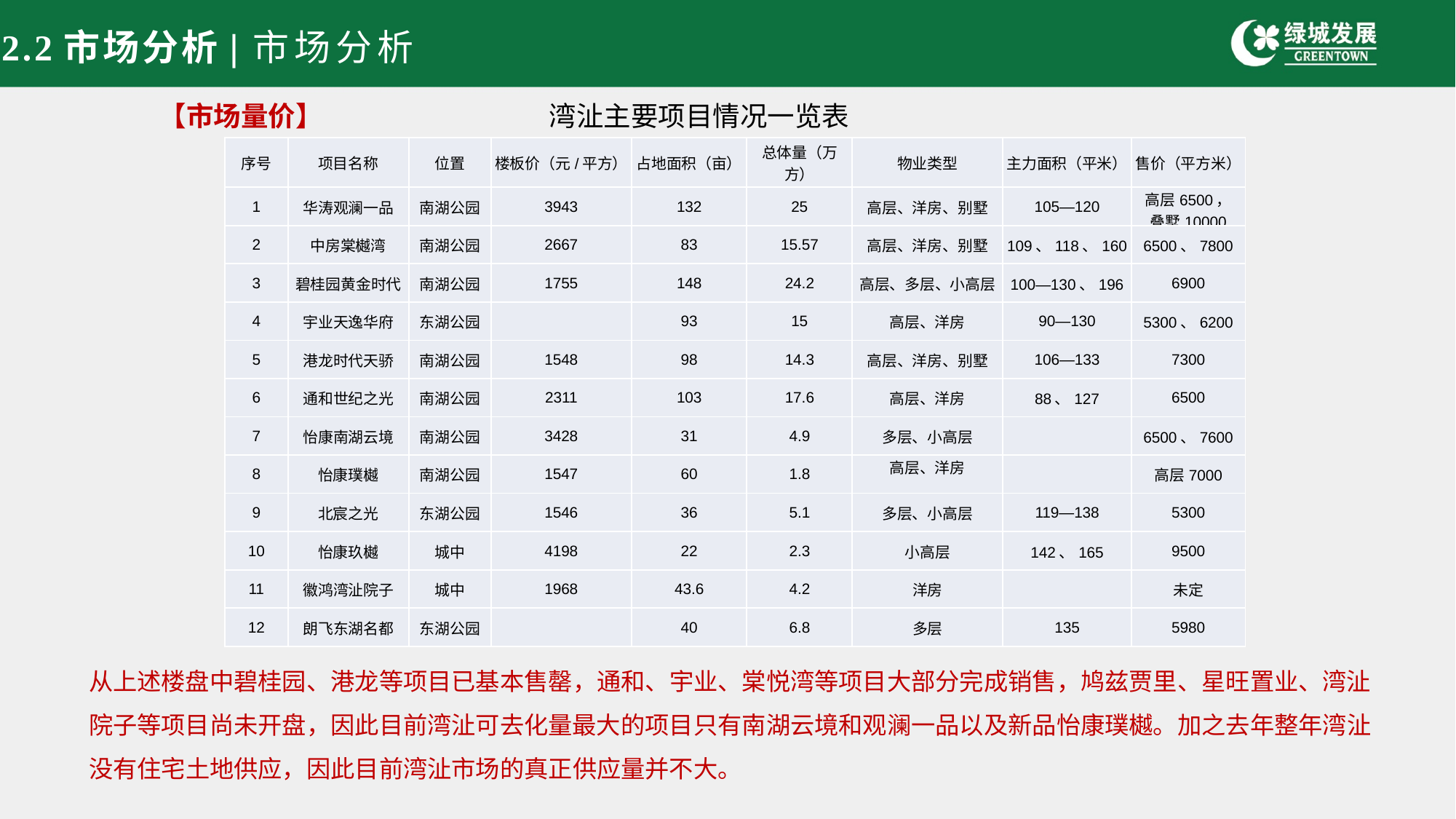

2.2市场分析|市场分析
【市场量价】
湾沚主要项目情况一览表
| 序号 | 项目名称 | 位置 | 楼板价（元/平方） | 占地面积（亩） | 总体量（万方） | 物业类型 | 主力面积（平米） | 售价（平方米） |
| --- | --- | --- | --- | --- | --- | --- | --- | --- |
| 1 | 华涛观澜一品 | 南湖公园 | 3943 | 132 | 25 | 高层、洋房、别墅 | 105—120 | 高层6500， 叠墅10000 |
| 2 | 中房棠樾湾 | 南湖公园 | 2667 | 83 | 15.57 | 高层、洋房、别墅 | 109、118、160 | 6500、7800 |
| 3 | 碧桂园黄金时代 | 南湖公园 | 1755 | 148 | 24.2 | 高层、多层、小高层 | 100—130、196 | 6900 |
| 4 | 宇业天逸华府 | 东湖公园 |  | 93 | 15 | 高层、洋房 | 90—130 | 5300、6200 |
| 5 | 港龙时代天骄 | 南湖公园 | 1548 | 98 | 14.3 | 高层、洋房、别墅 | 106—133 | 7300 |
| 6 | 通和世纪之光 | 南湖公园 | 2311 | 103 | 17.6 | 高层、洋房 | 88、127 | 6500 |
| 7 | 怡康南湖云境 | 南湖公园 | 3428 | 31 | 4.9 | 多层、小高层 |  | 6500、7600 |
| 8 | 怡康璞樾 | 南湖公园 | 1547 | 60 | 1.8 | 高层、洋房 |  | 高层7000 |
| 9 | 北宸之光 | 东湖公园 | 1546 | 36 | 5.1 | 多层、小高层 | 119—138 | 5300 |
| 10 | 怡康玖樾 | 城中 | 4198 | 22 | 2.3 | 小高层 | 142、165 | 9500 |
| 11 | 徽鸿湾沚院子 | 城中 | 1968 | 43.6 | 4.2 | 洋房 |  | 未定 |
| 12 | 朗飞东湖名都 | 东湖公园 |  | 40 | 6.8 | 多层 | 135 | 5980 |
从上述楼盘中碧桂园、港龙等项目已基本售罄，通和、宇业、棠悦湾等项目大部分完成销售，鸠兹贾里、星旺置业、湾沚院子等项目尚未开盘，因此目前湾沚可去化量最大的项目只有南湖云境和观澜一品以及新品怡康璞樾。加之去年整年湾沚没有住宅土地供应，因此目前湾沚市场的真正供应量并不大。